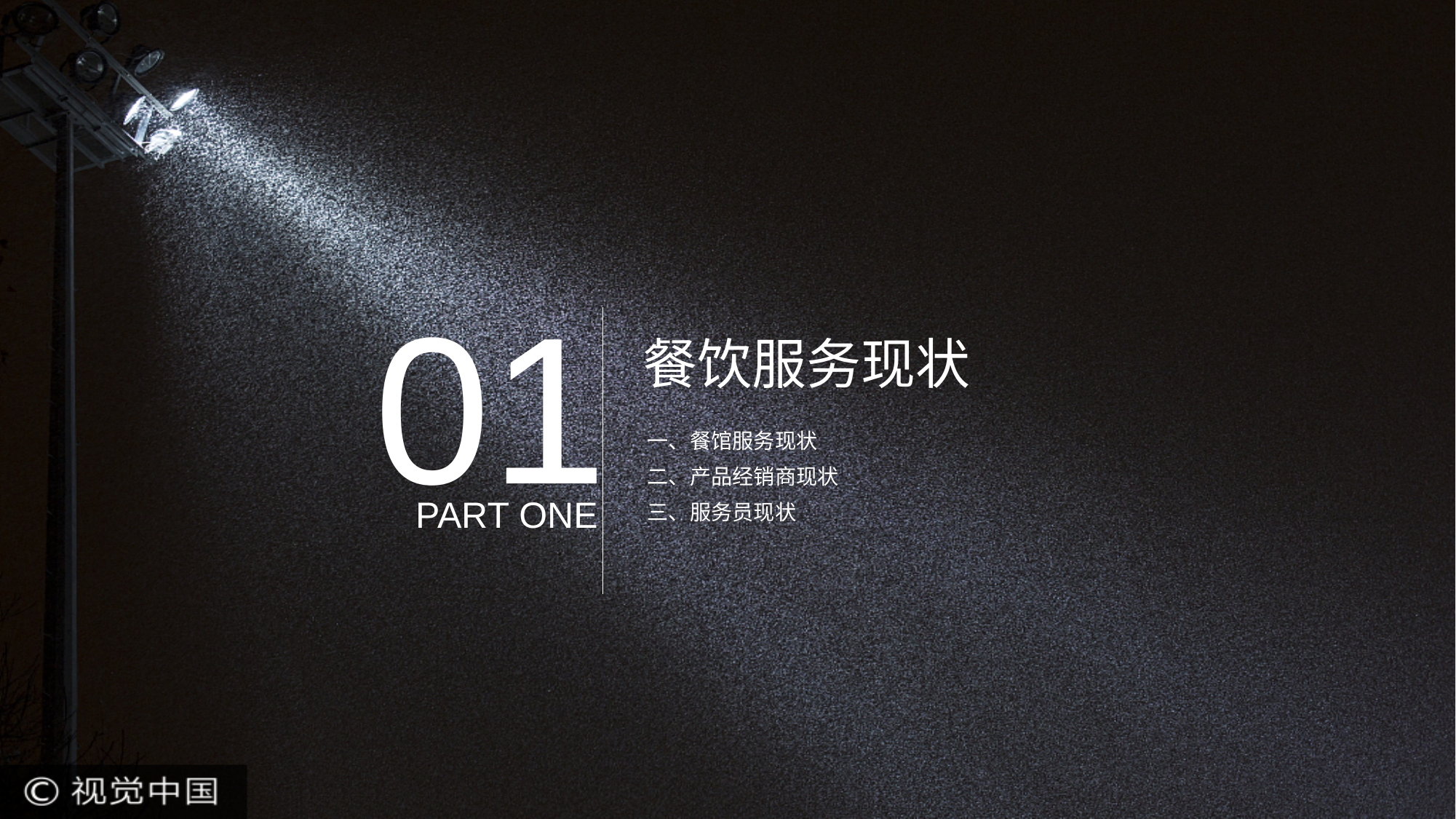

01
餐饮服务现状
一、餐馆服务现状
二、产品经销商现状
三、服务员现状
PART ONE